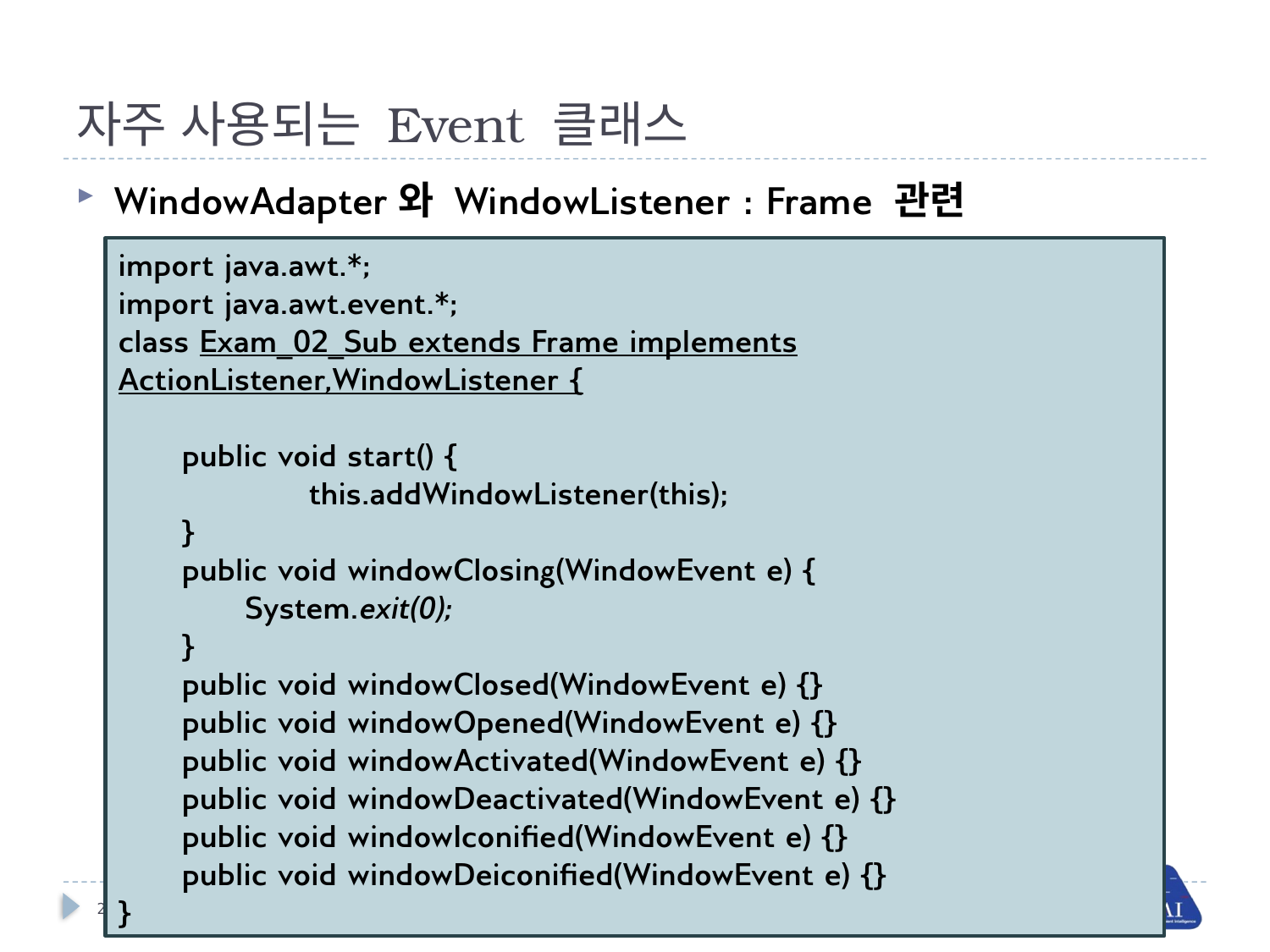

# 자주 사용되는 Event 클래스
WindowAdapter와 WindowListener : Frame 관련
import java.awt.*;
import java.awt.event.*;
class Exam_02_Sub extends Frame implements ActionListener,WindowListener {

public void start() {
	this.addWindowListener(this);
}
public void windowClosing(WindowEvent e) {
System.exit(0);
}
public void windowClosed(WindowEvent e) {}
public void windowOpened(WindowEvent e) {}
public void windowActivated(WindowEvent e) {}
public void windowDeactivated(WindowEvent e) {}
public void windowIconified(WindowEvent e) {}
public void windowDeiconified(WindowEvent e) {}
}